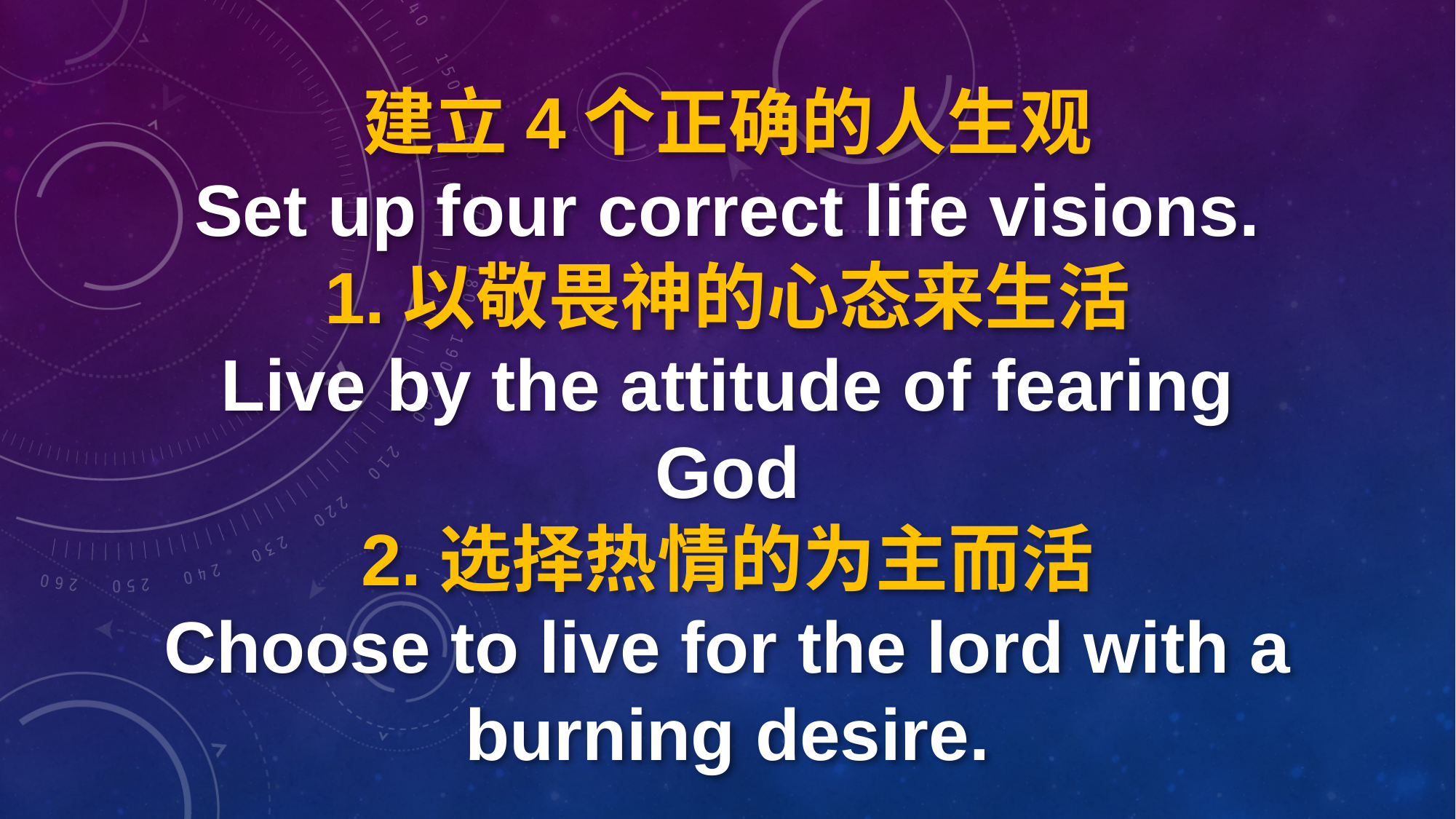

建立4个正确的人生观
Set up four correct life visions.
1.以敬畏神的心态来生活
Live by the attitude of fearing God
2.选择热情的为主而活
Choose to live for the lord with a burning desire.